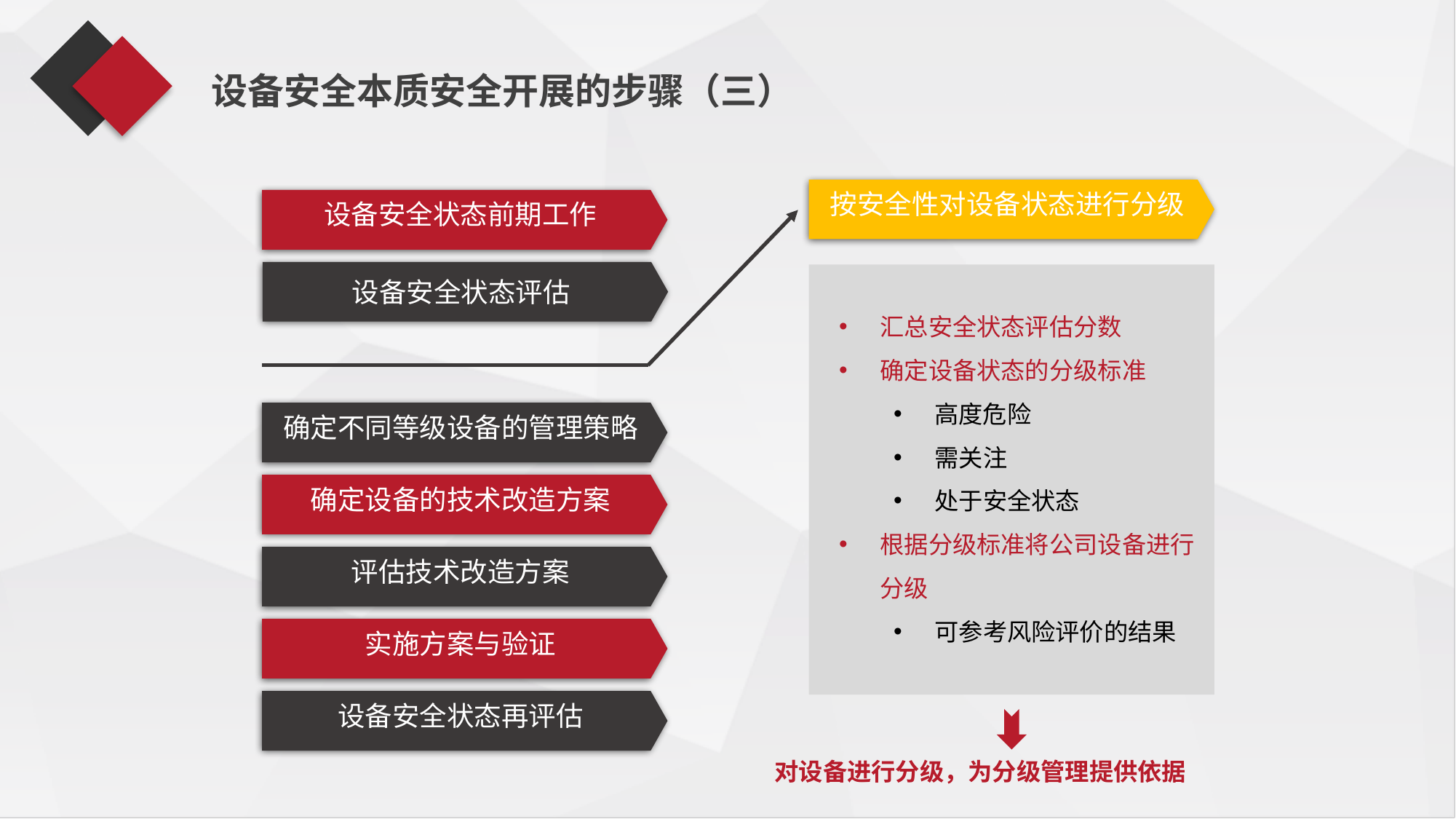

设备安全本质安全开展的步骤（三）
按安全性对设备状态进行分级
设备安全状态前期工作
设备安全状态评估

汇总安全状态评估分数
确定设备状态的分级标准
高度危险
需关注
处于安全状态
根据分级标准将公司设备进行分级
可参考风险评价的结果
确定不同等级设备的管理策略
确定设备的技术改造方案
评估技术改造方案
实施方案与验证
设备安全状态再评估

对设备进行分级，为分级管理提供依据